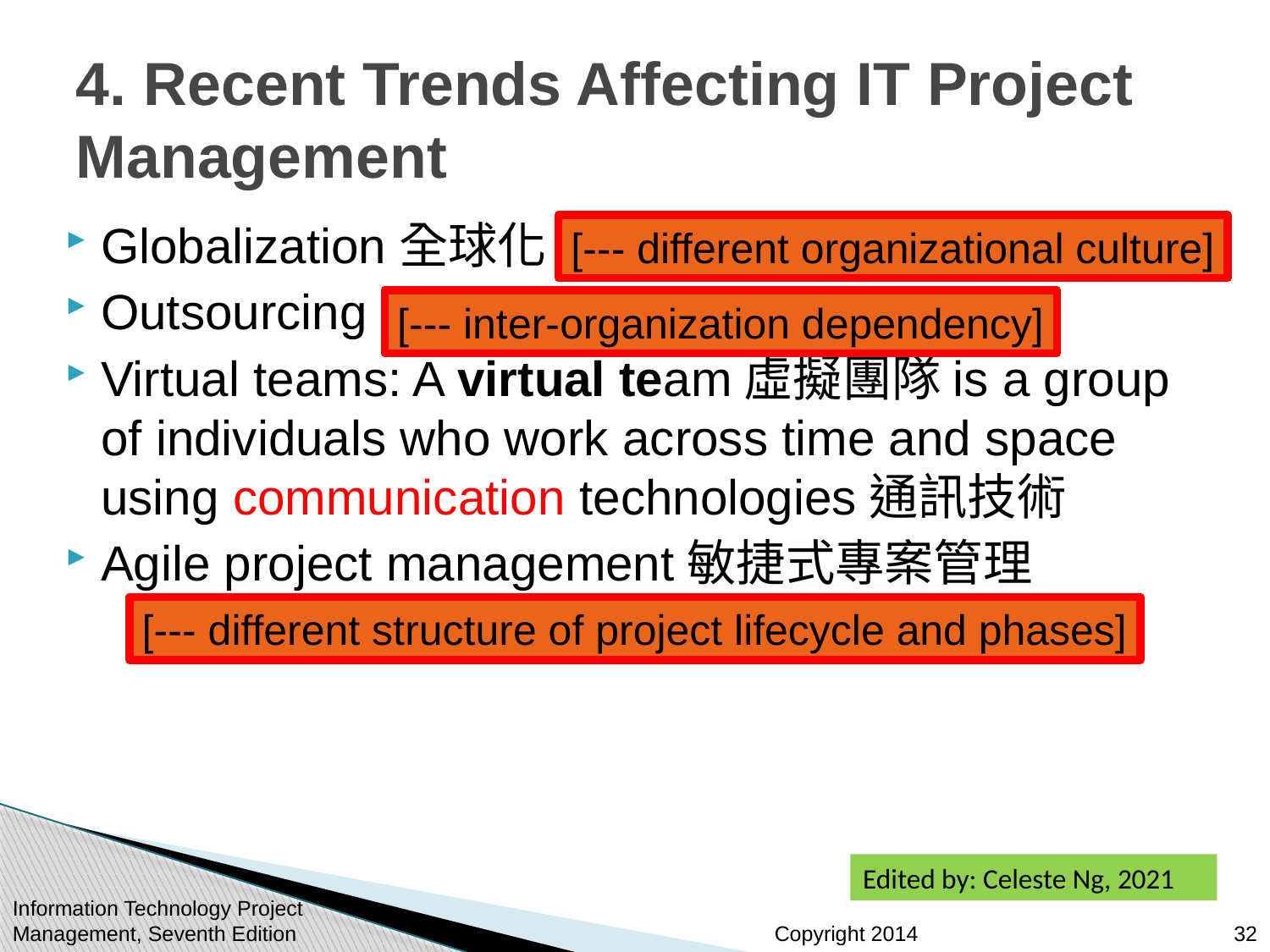

# 4. Recent Trends Affecting IT Project Management
Globalization全球化
Outsourcing
Virtual teams: A virtual team虛擬團隊is a group of individuals who work across time and space using communication technologies通訊技術
Agile project management敏捷式專案管理

[--- different organizational culture]
[--- inter-organization dependency]
[--- different structure of project lifecycle and phases]
Edited by: Celeste Ng, 2021
Information Technology Project Management, Seventh Edition
32